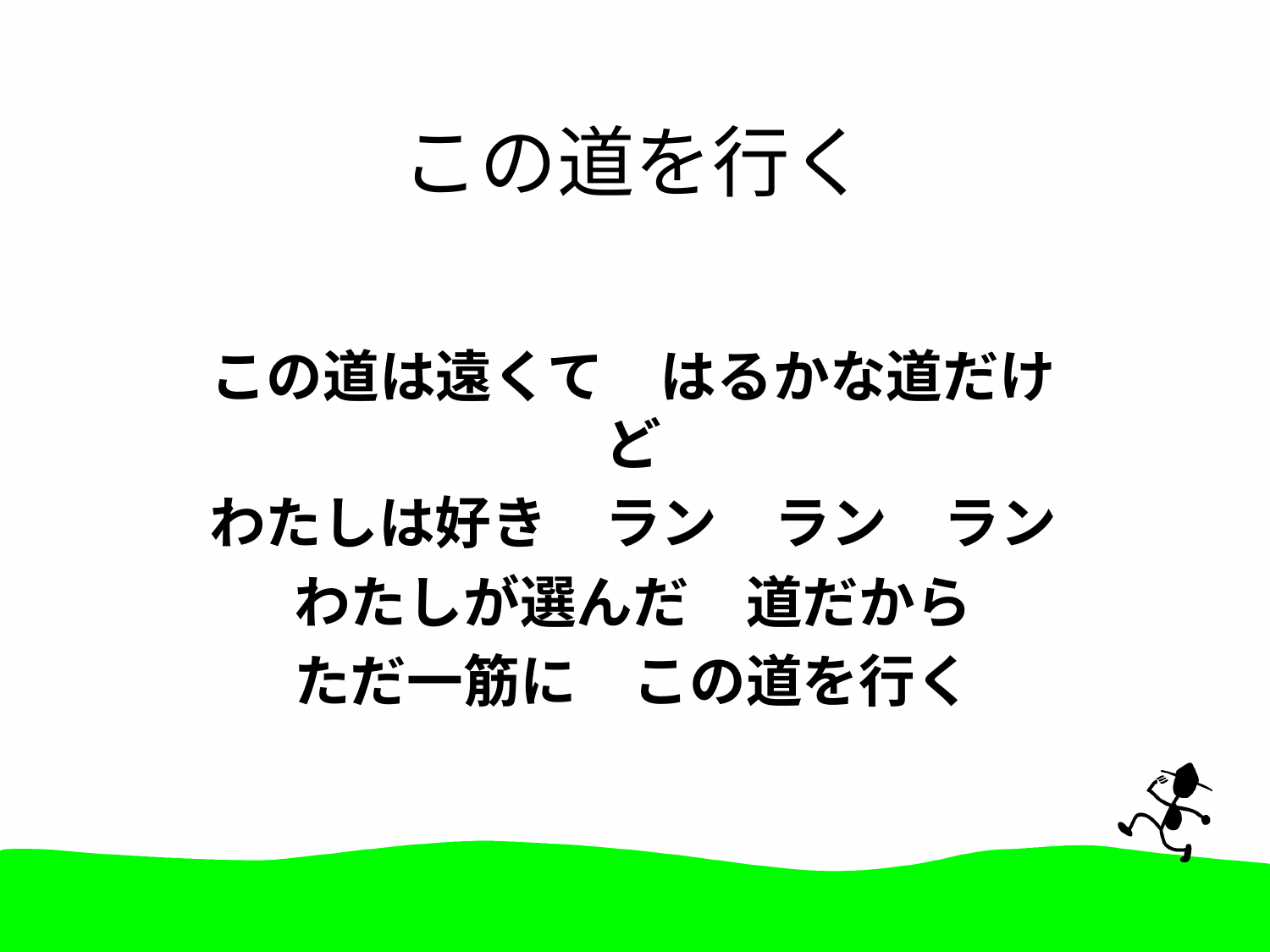

# この道を行く
この道は遠くて　はるかな道だけど
わたしは好き　ラン　ラン　ラン
わたしが選んだ　道だから
ただ一筋に　この道を行く